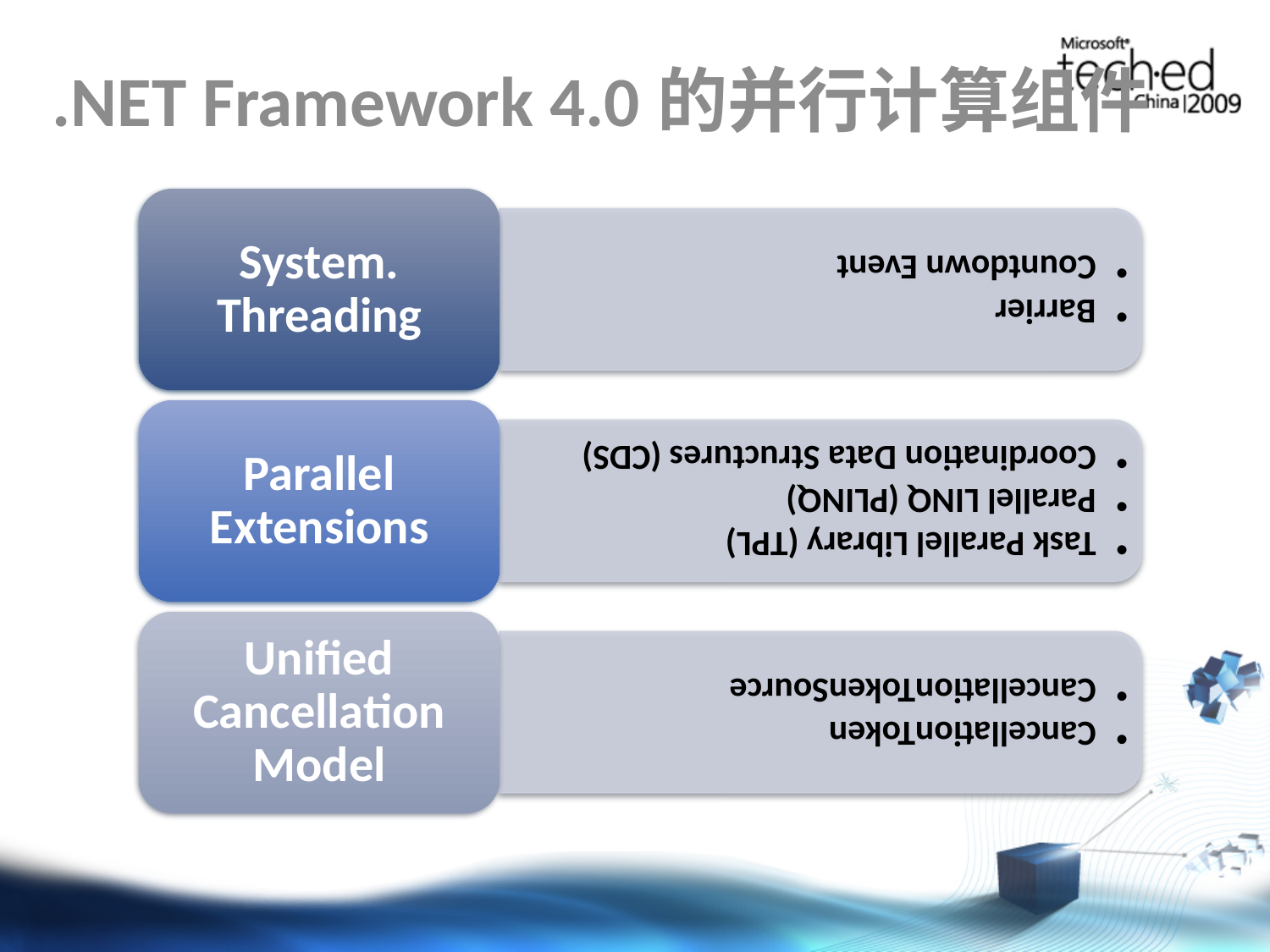

# .NET Framework 4.0的并行计算组件
Barrier
Countdown Event
System. Threading
Task Parallel Library (TPL)
Parallel LINQ (PLINQ)
Coordination Data Structures (CDS)
Parallel Extensions
CancellationToken
CancellationTokenSource
Unified Cancellation Model